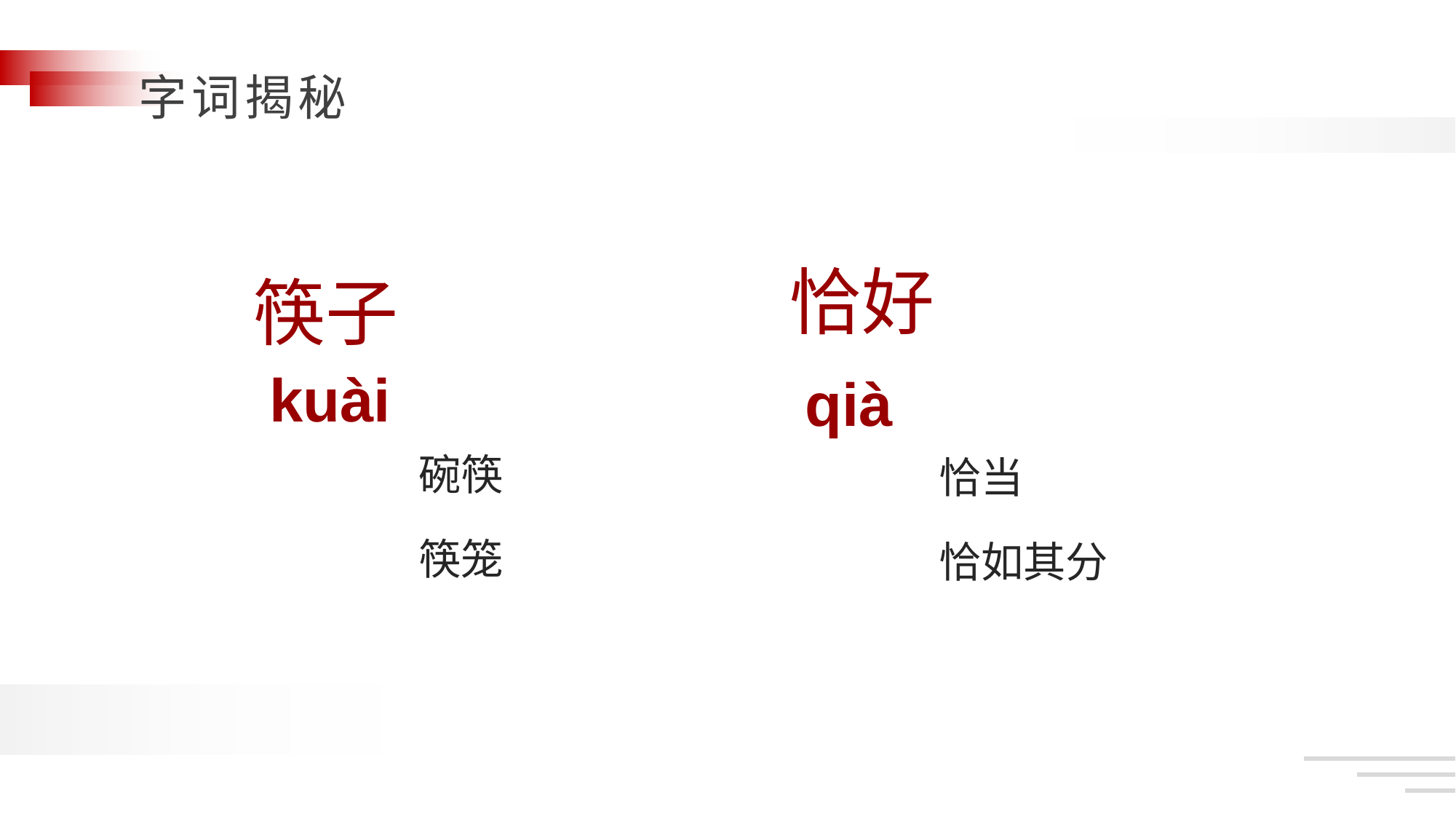

恰好
筷子
kuài
qià
碗筷
恰当
筷笼
恰如其分